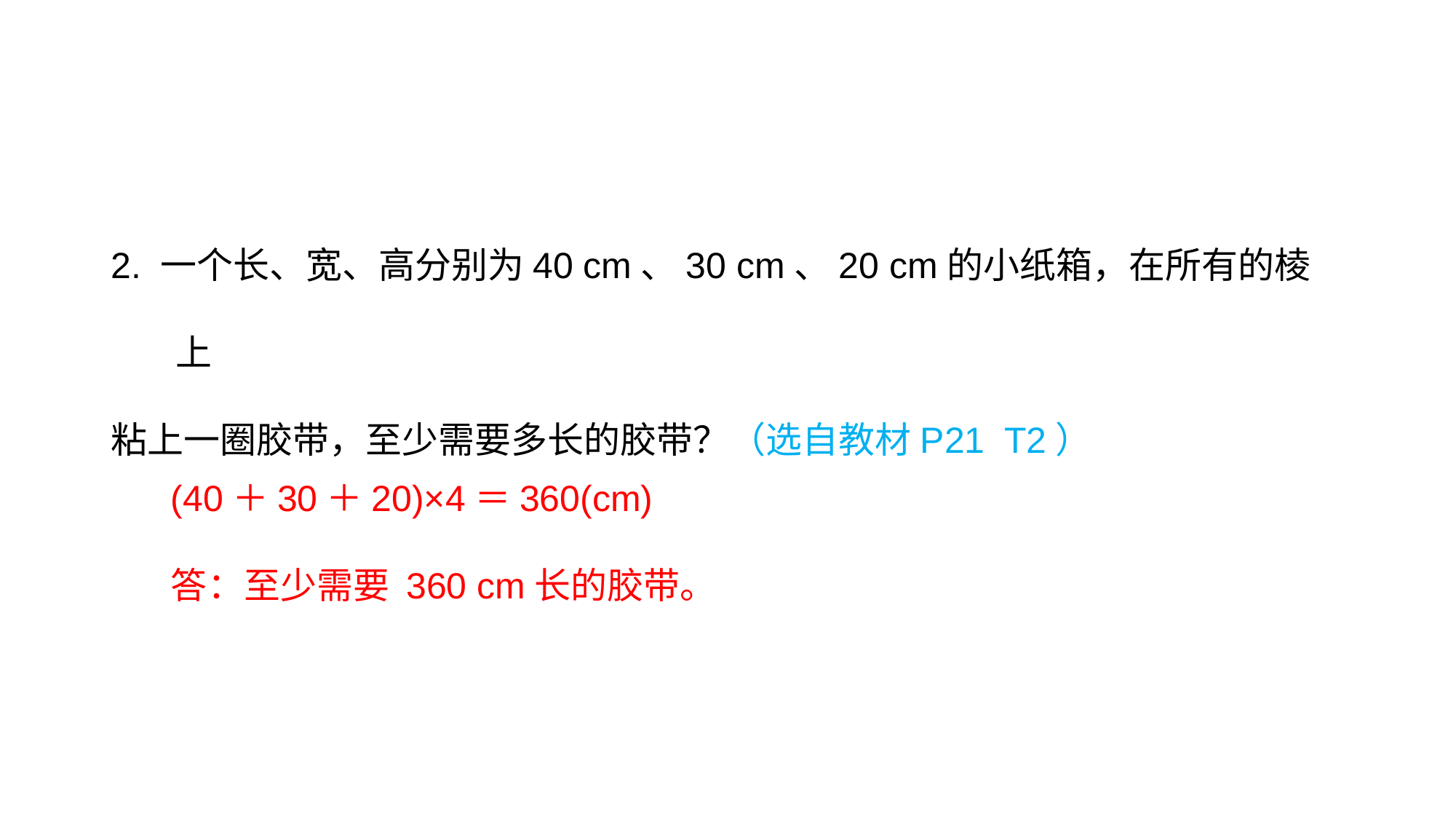

巩固练习
2. 一个长、宽、高分别为40 cm、30 cm、20 cm的小纸箱，在所有的棱上
粘上一圈胶带，至少需要多长的胶带？（选自教材P21  T2）
(40＋30＋20)×4＝360(cm)
答：至少需要 360 cm长的胶带。